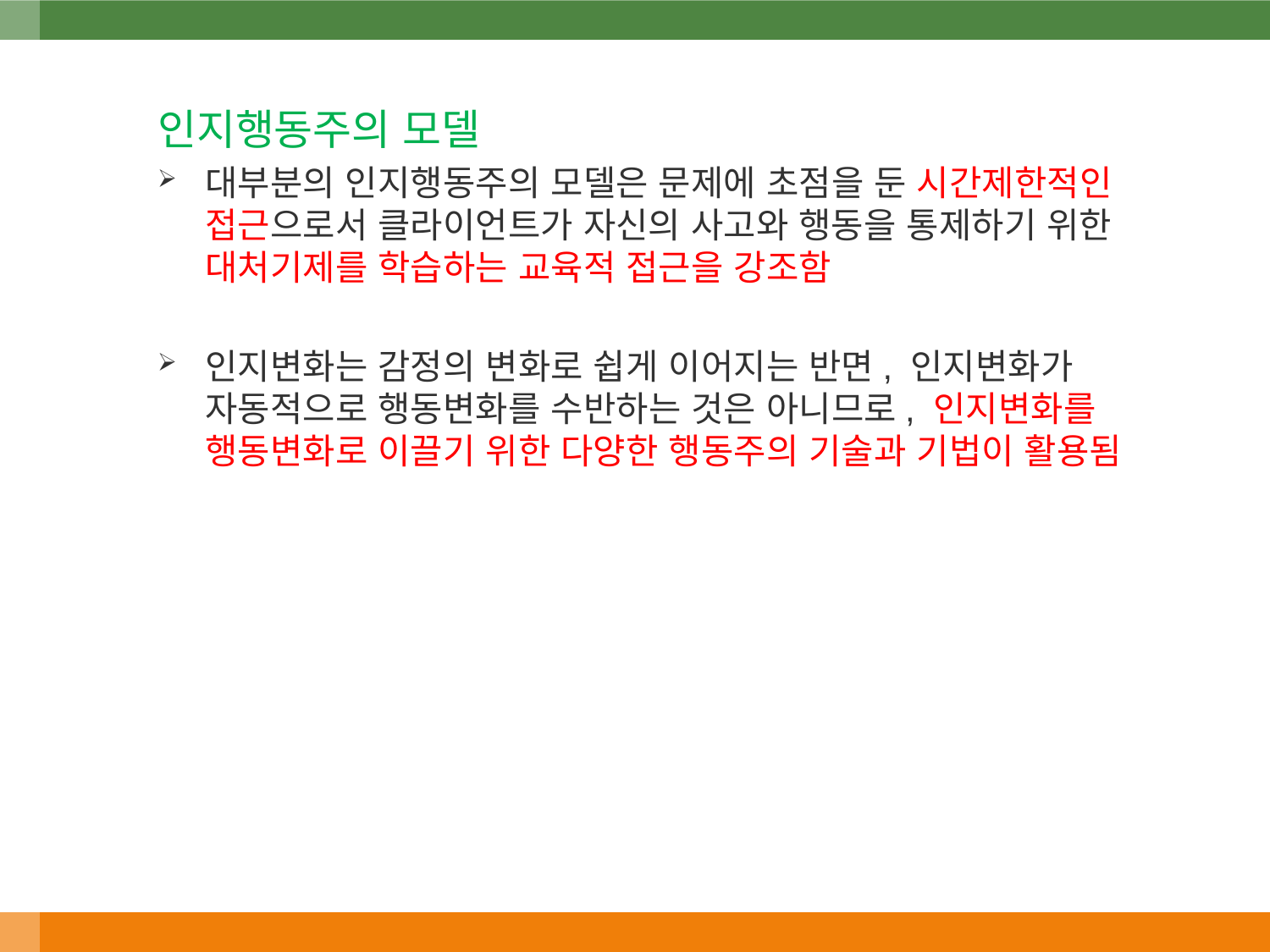

인지행동주의 모델
대부분의 인지행동주의 모델은 문제에 초점을 둔 시간제한적인 접근으로서 클라이언트가 자신의 사고와 행동을 통제하기 위한 대처기제를 학습하는 교육적 접근을 강조함

인지변화는 감정의 변화로 쉽게 이어지는 반면, 인지변화가 자동적으로 행동변화를 수반하는 것은 아니므로, 인지변화를 행동변화로 이끌기 위한 다양한 행동주의 기술과 기법이 활용됨